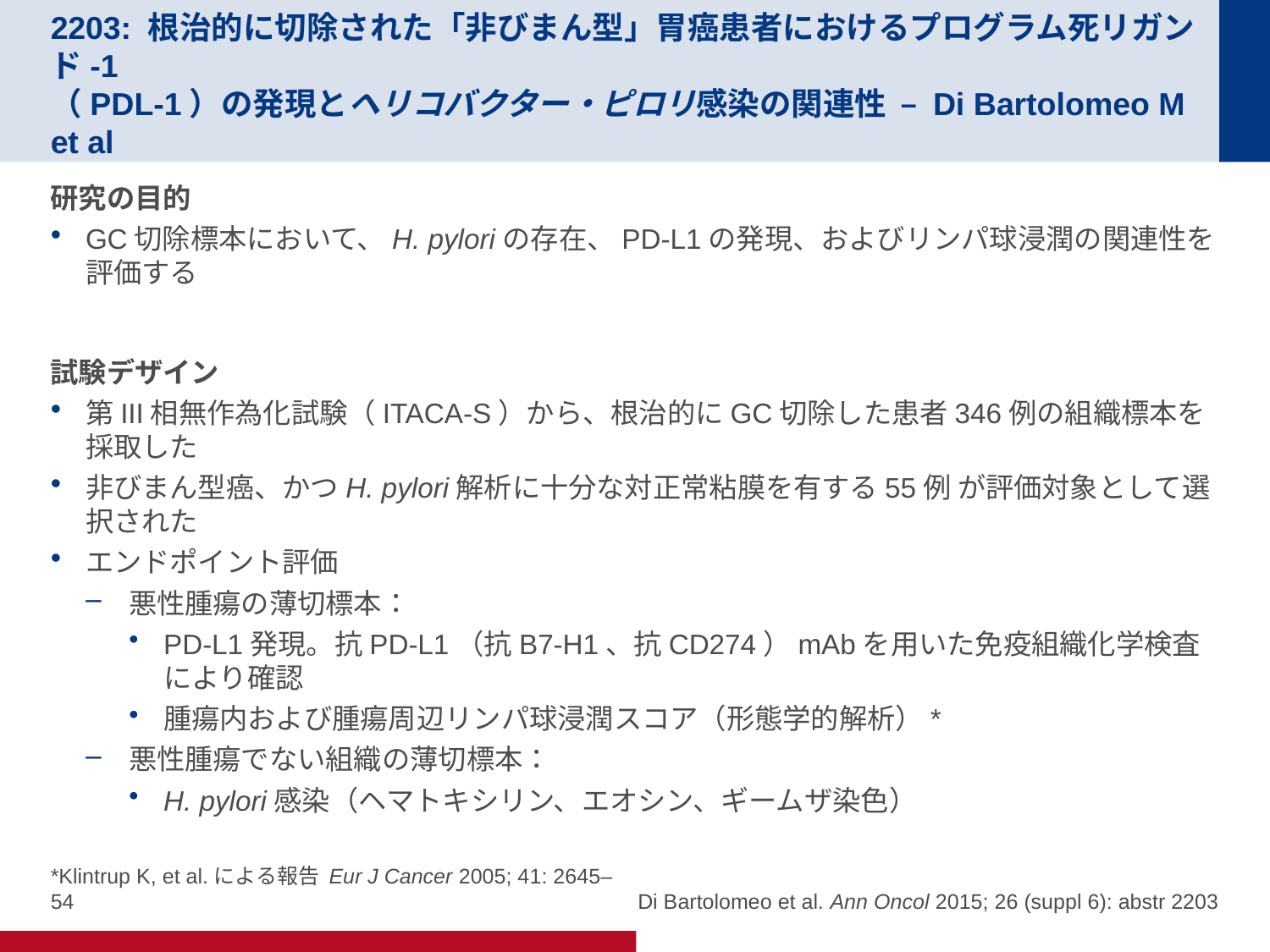

# 2203: 根治的に切除された「非びまん型」胃癌患者におけるプログラム死リガンド-1 （PDL-1）の発現とヘリコバクター・ピロリ感染の関連性  – Di Bartolomeo M et al
研究の目的
GC切除標本において、H. pyloriの存在、PD-L1の発現、およびリンパ球浸潤の関連性を評価する

試験デザイン
第III相無作為化試験（ITACA-S）から、根治的にGC切除した患者346例の組織標本を採取した
非びまん型癌、かつH. pylori解析に十分な対正常粘膜を有する55例 が評価対象として選択された
エンドポイント評価
悪性腫瘍の薄切標本：
PD-L1発現。抗PD-L1（抗B7-H1、抗CD274）mAbを用いた免疫組織化学検査により確認
腫瘍内および腫瘍周辺リンパ球浸潤スコア（形態学的解析）*
悪性腫瘍でない組織の薄切標本：
H. pylori感染（ヘマトキシリン、エオシン、ギームザ染色）
*Klintrup K, et al.による報告 Eur J Cancer 2005; 41: 2645–54
Di Bartolomeo et al. Ann Oncol 2015; 26 (suppl 6): abstr 2203